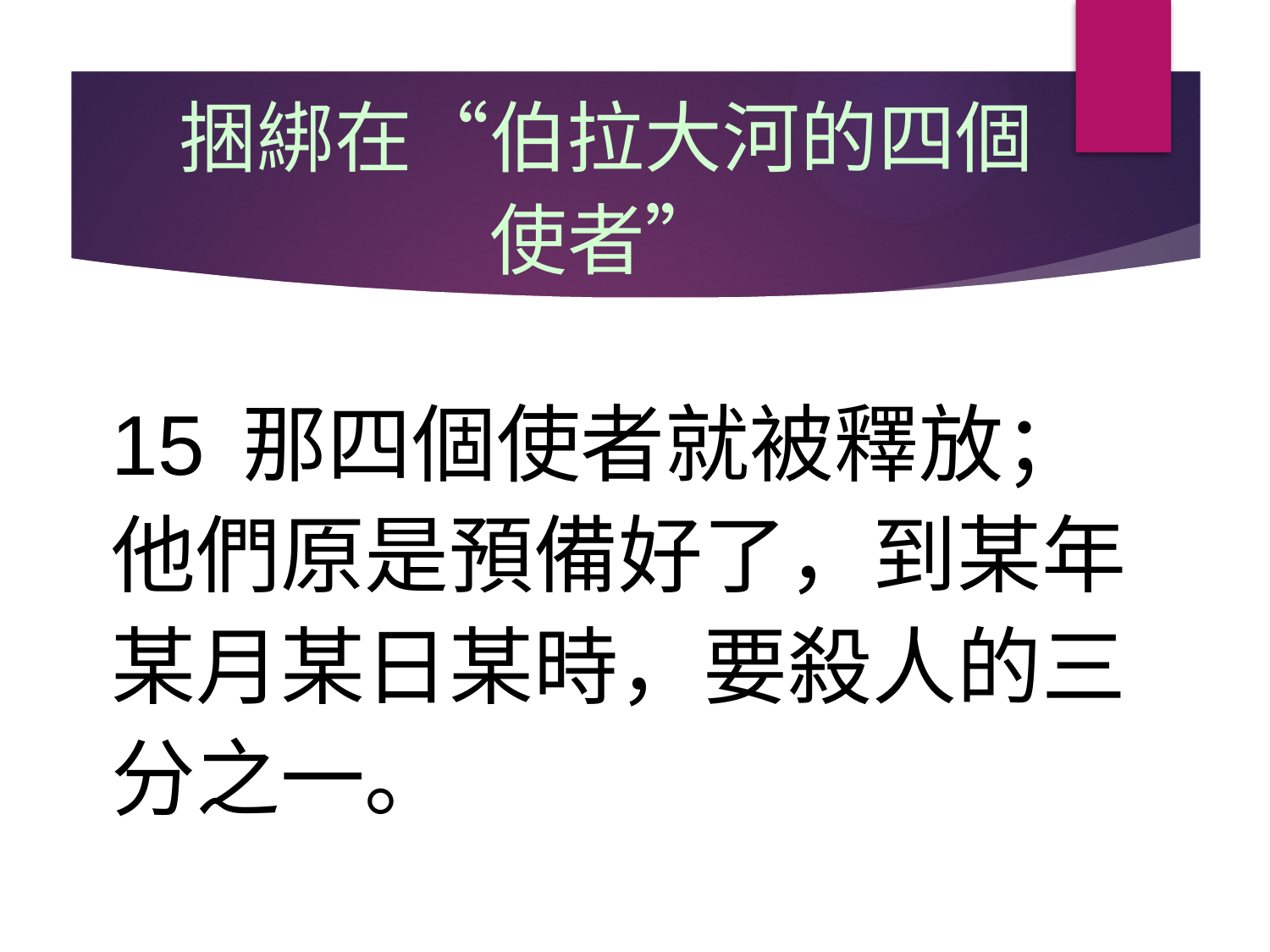

# 捆綁在“伯拉大河的四個使者”
15 那四個使者就被釋放；他們原是預備好了，到某年某月某日某時，要殺人的三分之一。